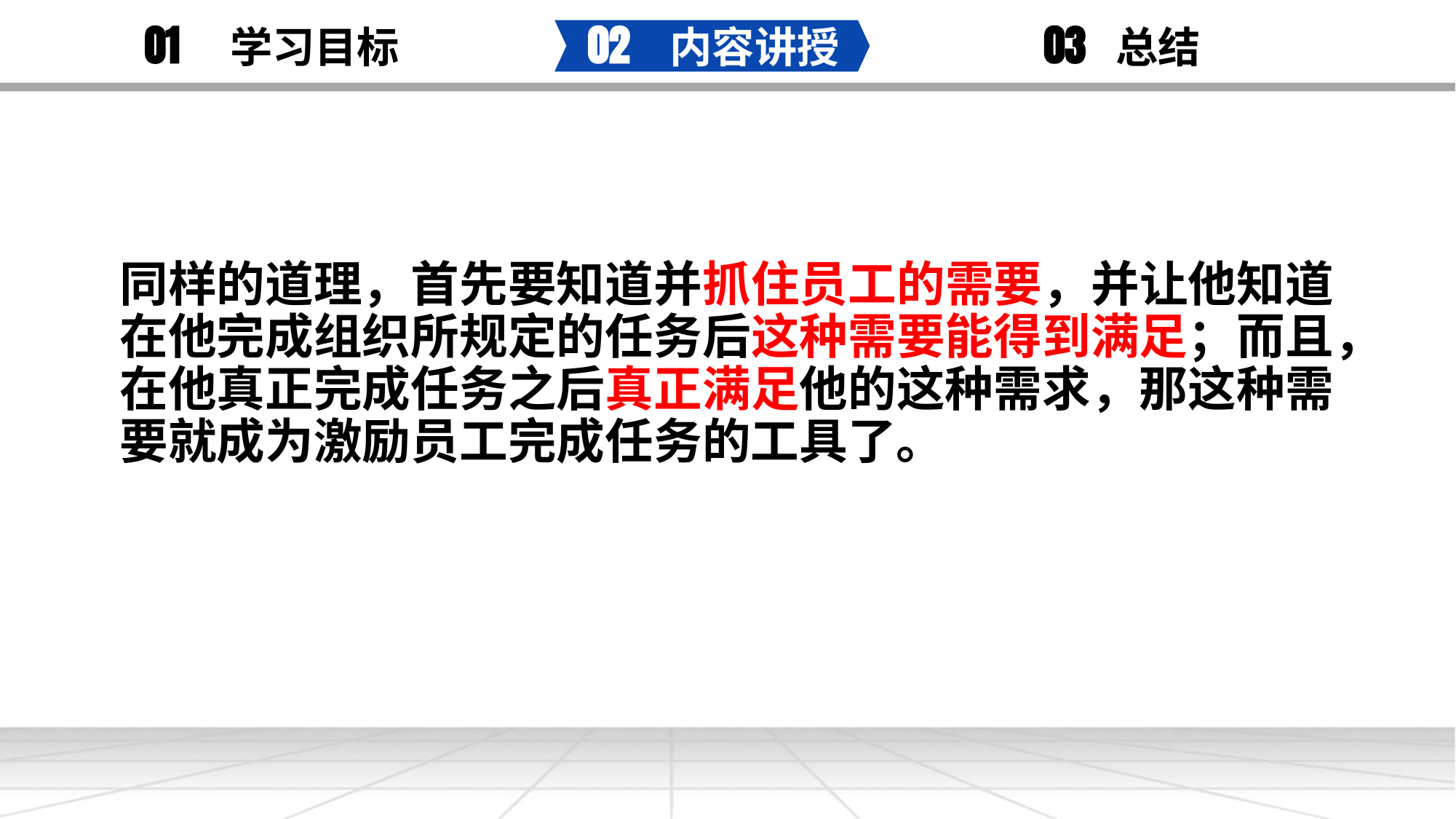

02   内容讲授
03  总结
01    学习目标

同样的道理，首先要知道并抓住员工的需要，并让他知道在他完成组织所规定的任务后这种需要能得到满足；而且，在他真正完成任务之后真正满足他的这种需求，那这种需要就成为激励员工完成任务的工具了。